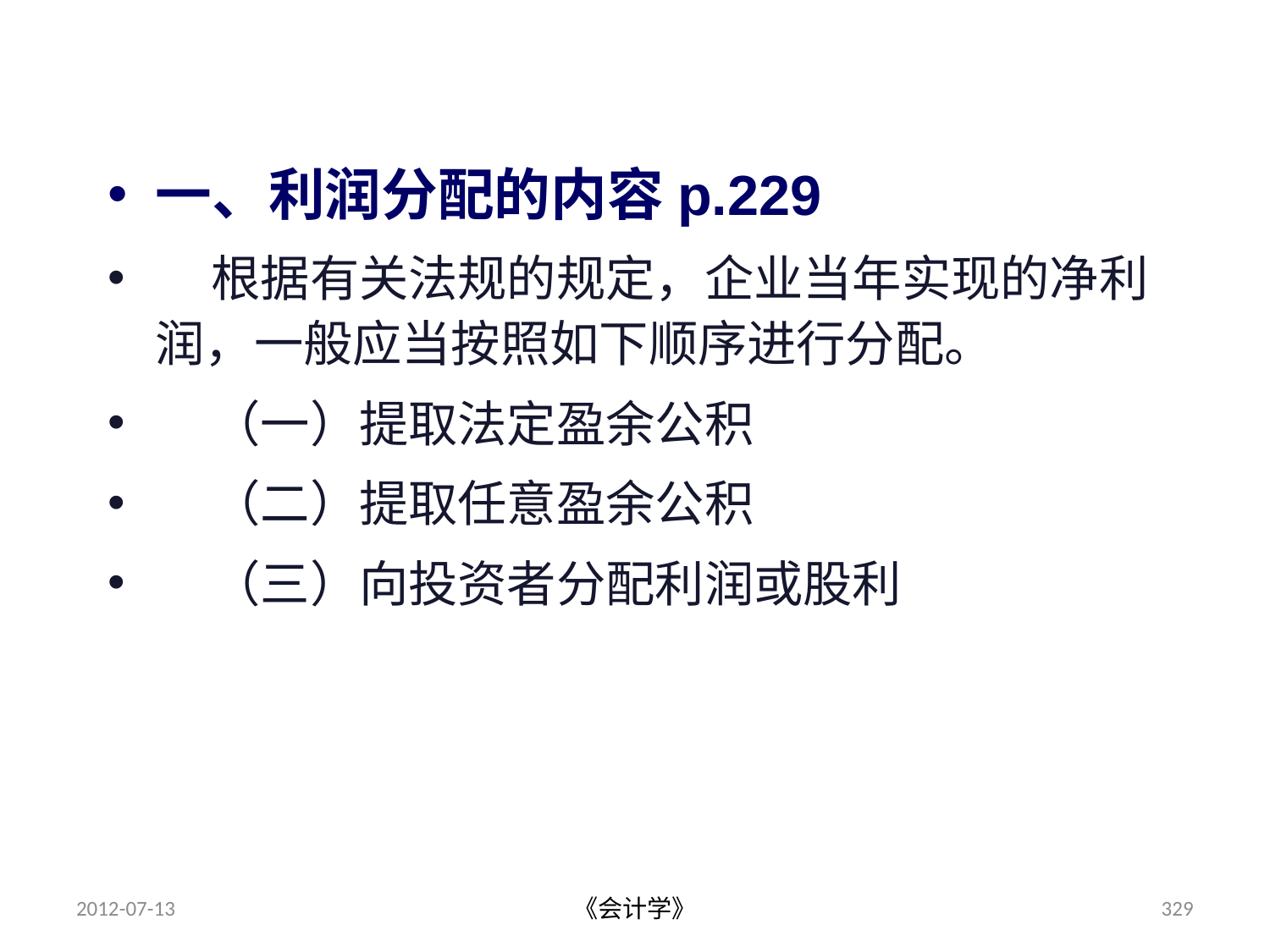

# 第三节   利润分配
一、利润分配的内容p.229
    根据有关法规的规定，企业当年实现的净利润，一般应当按照如下顺序进行分配。
    （一）提取法定盈余公积
    （二）提取任意盈余公积
    （三）向投资者分配利润或股利
2012-07-13
《会计学》
329